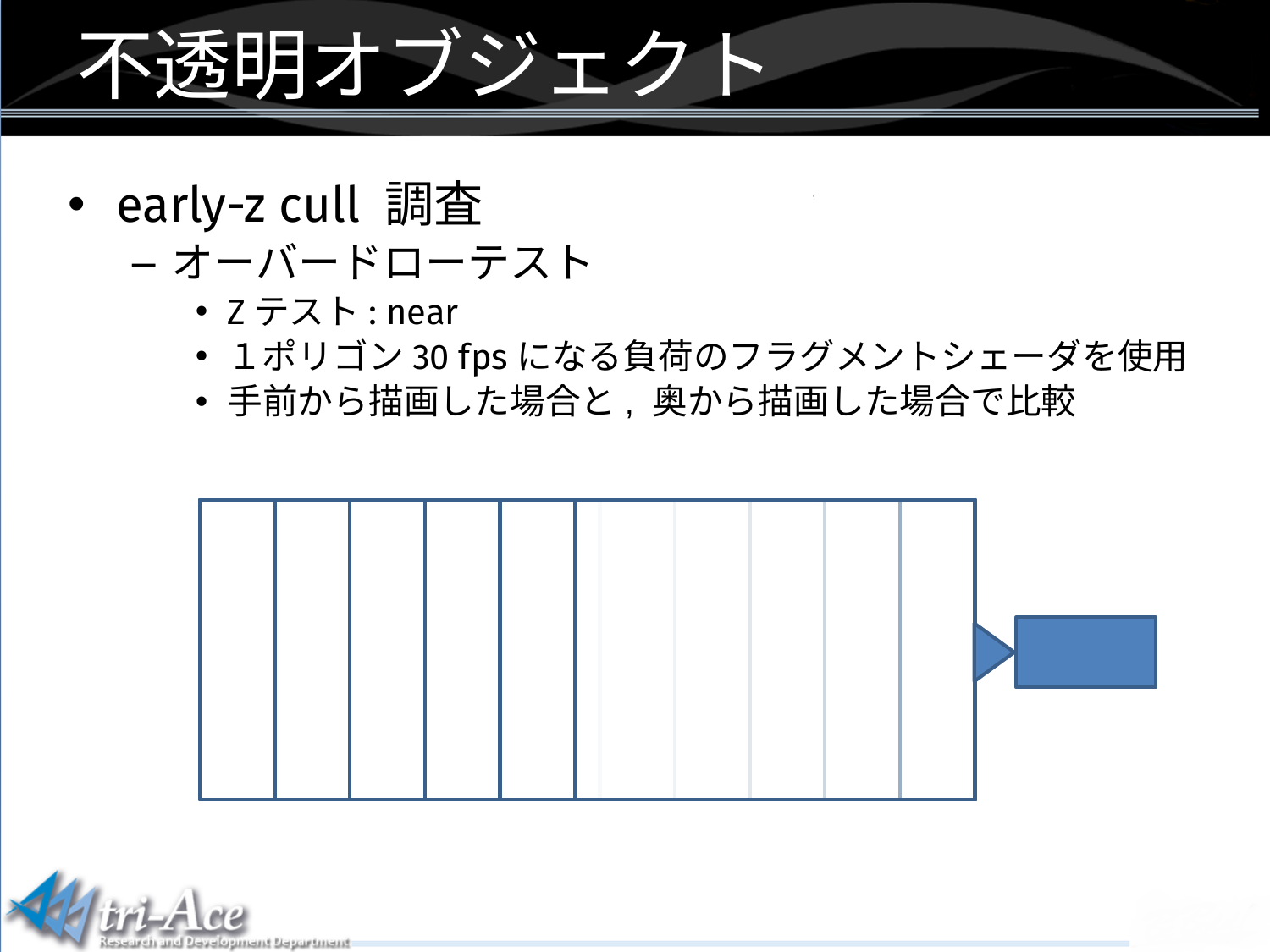

不透明オブジェクト
early-z cull 調査
オーバードローテスト
Zテスト: near
１ポリゴン30 fpsになる負荷のフラグメントシェーダを使用
手前から描画した場合と, 奥から描画した場合で比較